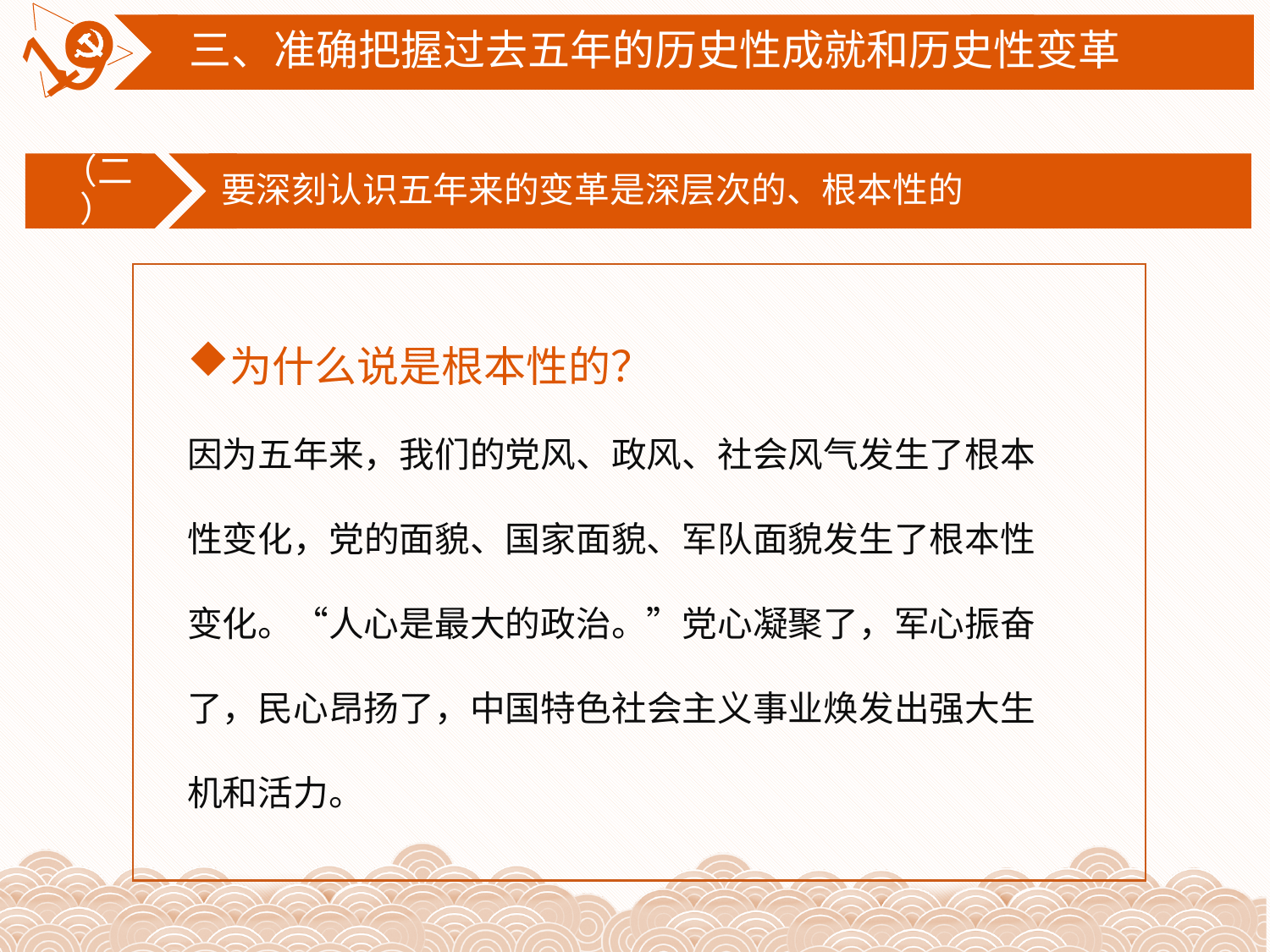

三、准确把握过去五年的历史性成就和历史性变革

（二）

要深刻认识五年来的变革是深层次的、根本性的

为什么说是根本性的？
因为五年来，我们的党风、政风、社会风气发生了根本性变化，党的面貌、国家面貌、军队面貌发生了根本性变化。“人心是最大的政治。”党心凝聚了，军心振奋了，民心昂扬了，中国特色社会主义事业焕发出强大生机和活力。